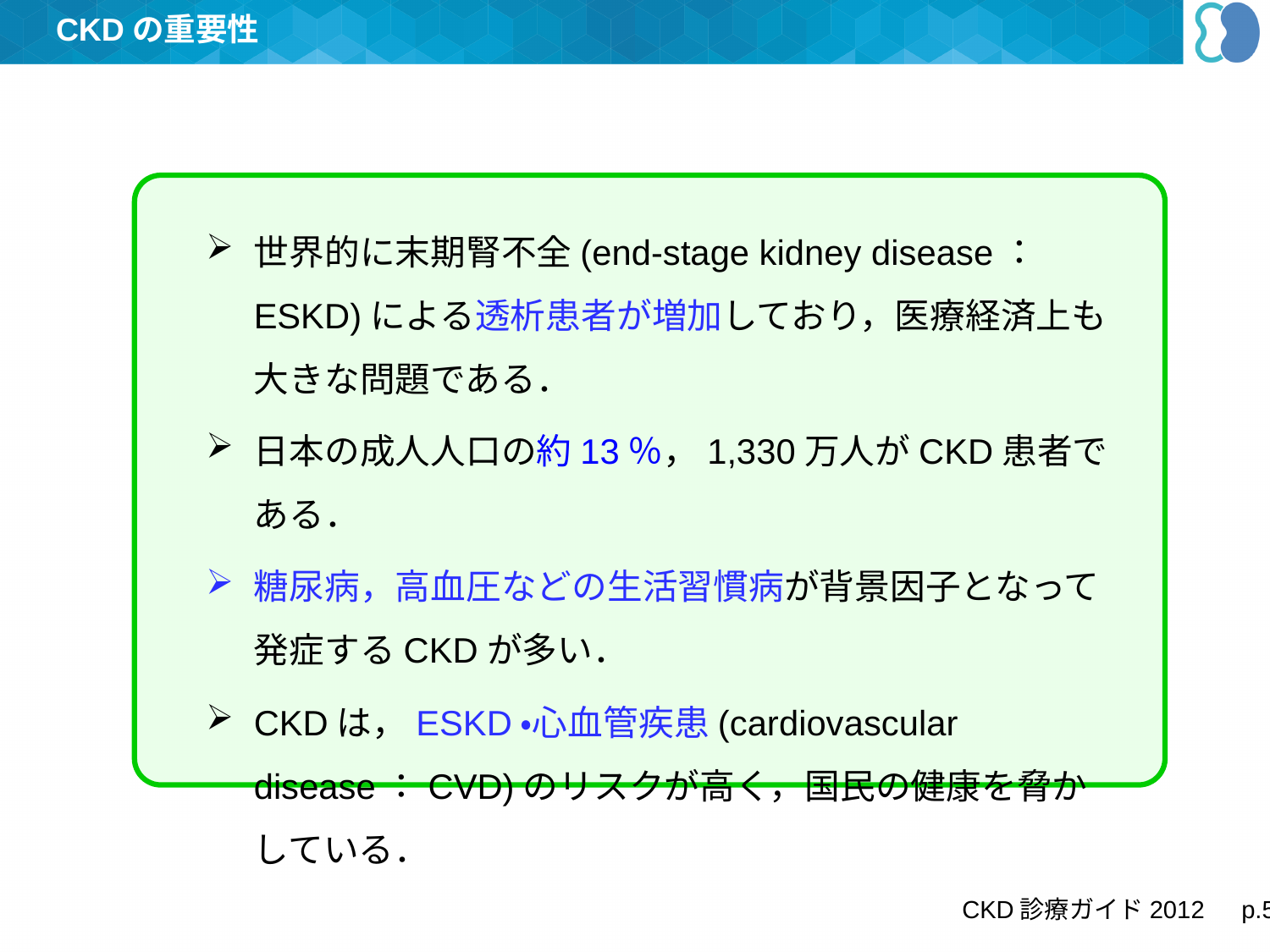

CKDの重要性

世界的に末期腎不全(end-stage kidney disease：ESKD)による透析患者が増加しており，医療経済上も大きな問題である．
日本の成人人口の約13％，1,330万人がCKD患者である．
糖尿病，高血圧などの生活習慣病が背景因子となって発症するCKDが多い．
CKDは，ESKD・心血管疾患(cardiovascular disease：CVD)のリスクが高く，国民の健康を脅かしている．

CKD診療ガイド2012　p.5